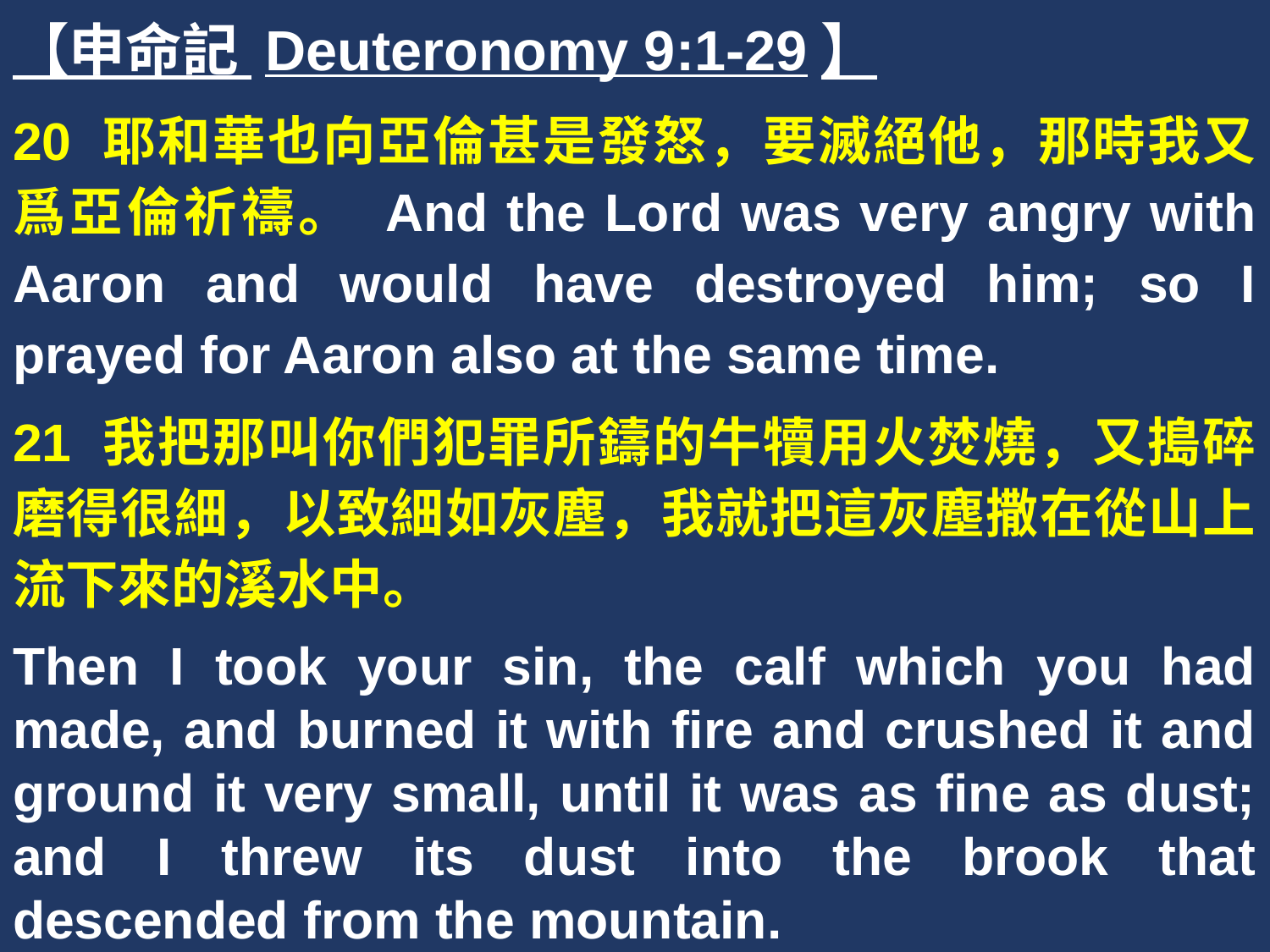

【申命記 Deuteronomy 9:1-29】
20 耶和華也向亞倫甚是發怒，要滅絕他，那時我又爲亞倫祈禱。 And the Lord was very angry with Aaron and would have destroyed him; so I prayed for Aaron also at the same time.
21 我把那叫你們犯罪所鑄的牛犢用火焚燒，又搗碎磨得很細，以致細如灰塵，我就把這灰塵撒在從山上流下來的溪水中。
Then I took your sin, the calf which you had made, and burned it with fire and crushed it and ground it very small, until it was as fine as dust; and I threw its dust into the brook that descended from the mountain.